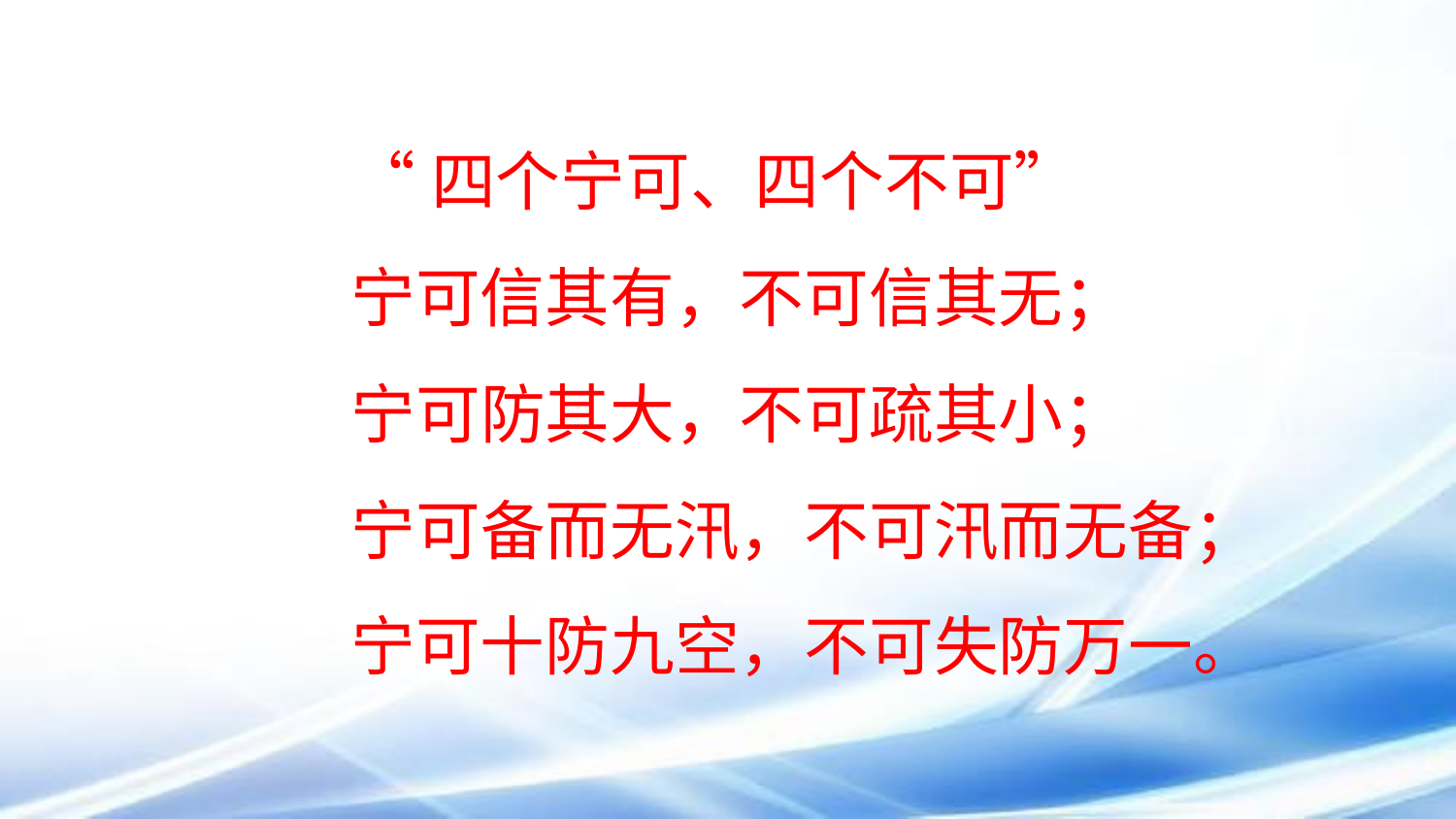

“四个宁可、四个不可”
宁可信其有，不可信其无；
宁可防其大，不可疏其小；
宁可备而无汛，不可汛而无备；
宁可十防九空，不可失防万一。